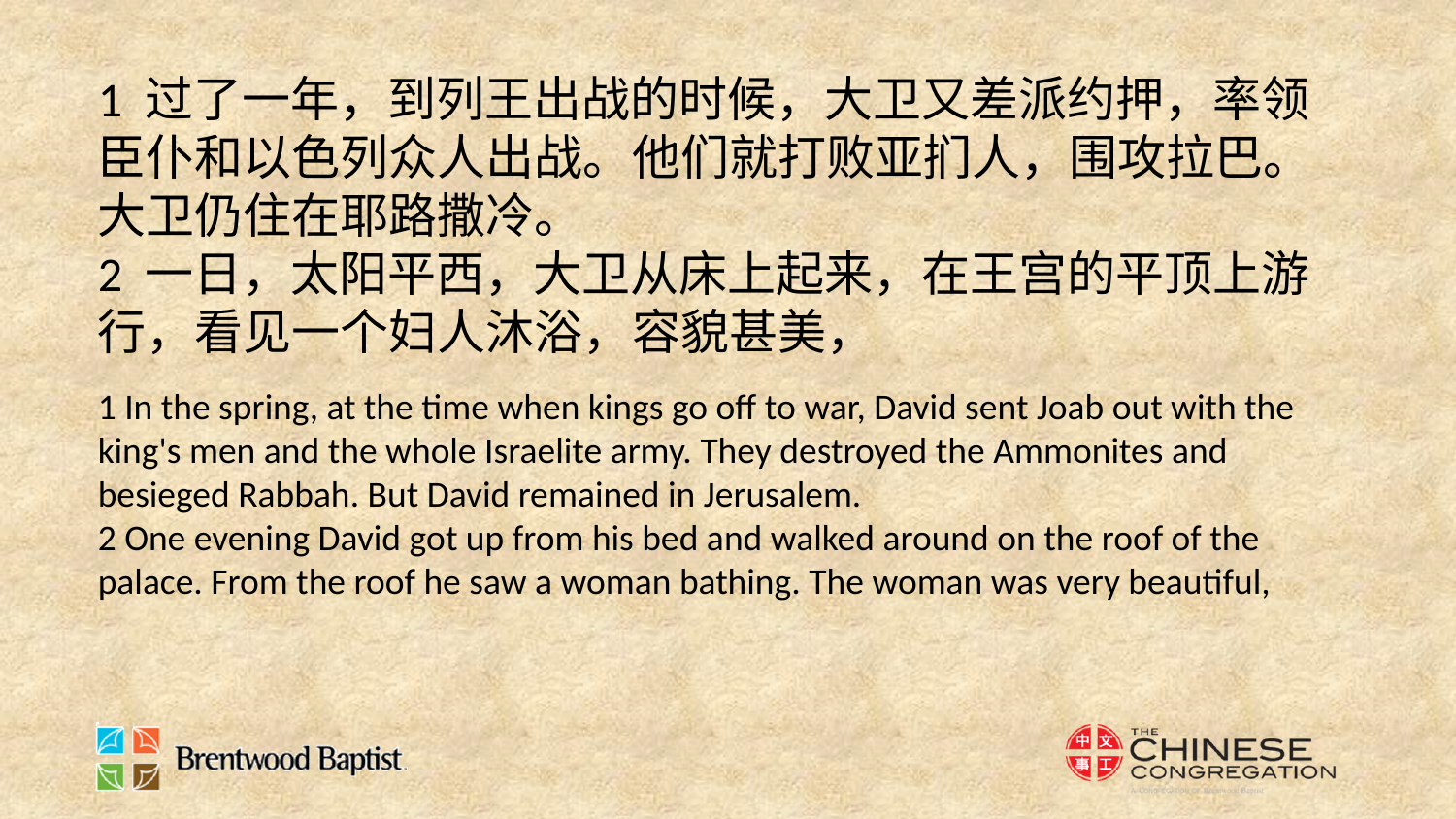

1 过了一年，到列王出战的时候，大卫又差派约押，率领臣仆和以色列众人出战。他们就打败亚扪人，围攻拉巴。大卫仍住在耶路撒冷。
2 一日，太阳平西，大卫从床上起来，在王宫的平顶上游行，看见一个妇人沐浴，容貌甚美，

1 In the spring, at the time when kings go off to war, David sent Joab out with the king's men and the whole Israelite army. They destroyed the Ammonites and besieged Rabbah. But David remained in Jerusalem.
2 One evening David got up from his bed and walked around on the roof of the palace. From the roof he saw a woman bathing. The woman was very beautiful,